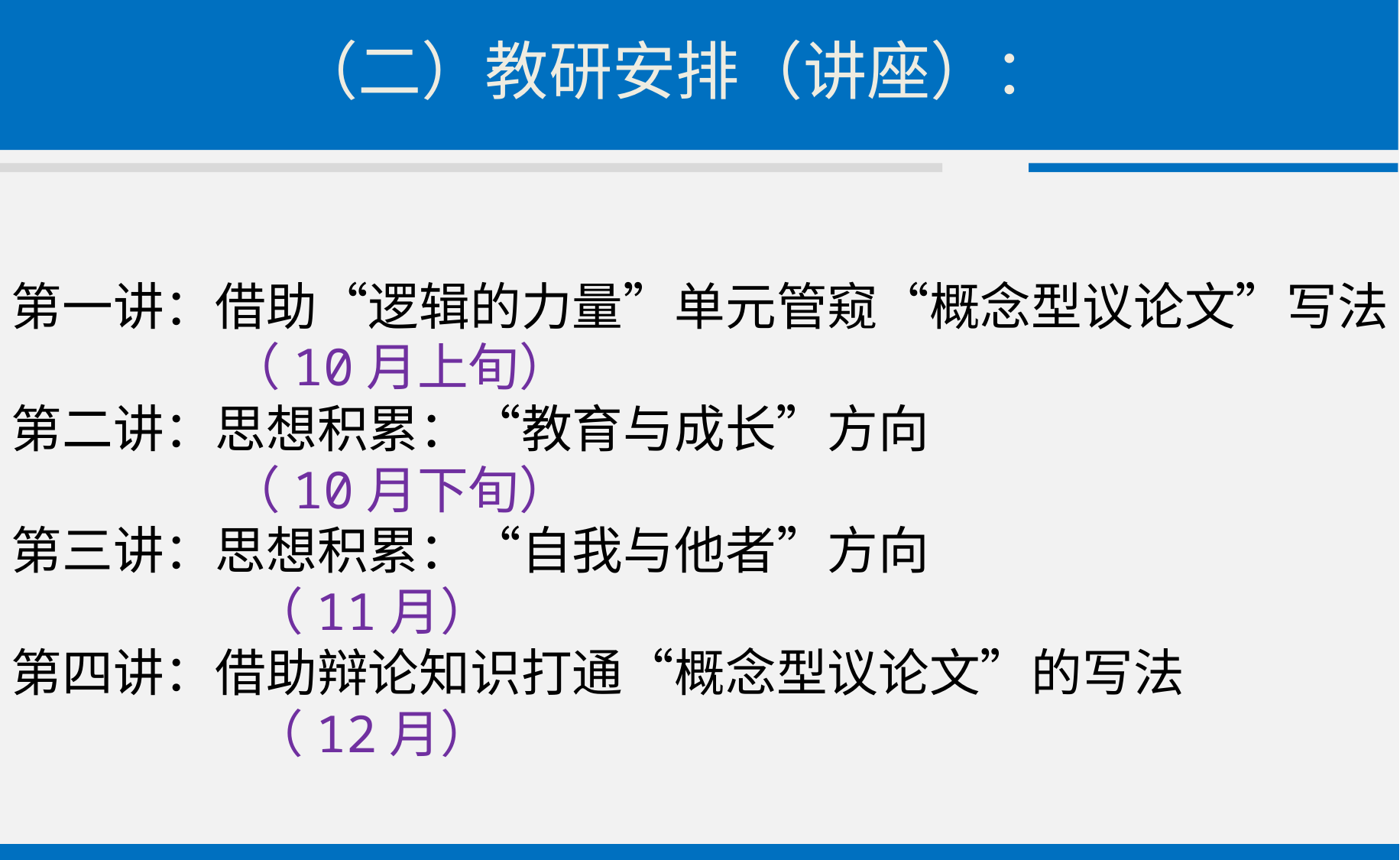

# （二）教研安排（讲座）：

第一讲：借助“逻辑的力量”单元管窥“概念型议论文”写法
                  （10月上旬）
第二讲：思想积累：“教育与成长”方向
                  （10月下旬）
第三讲：思想积累：“自我与他者”方向
                    （11月）
第四讲：借助辩论知识打通“概念型议论文”的写法
                    （12月）